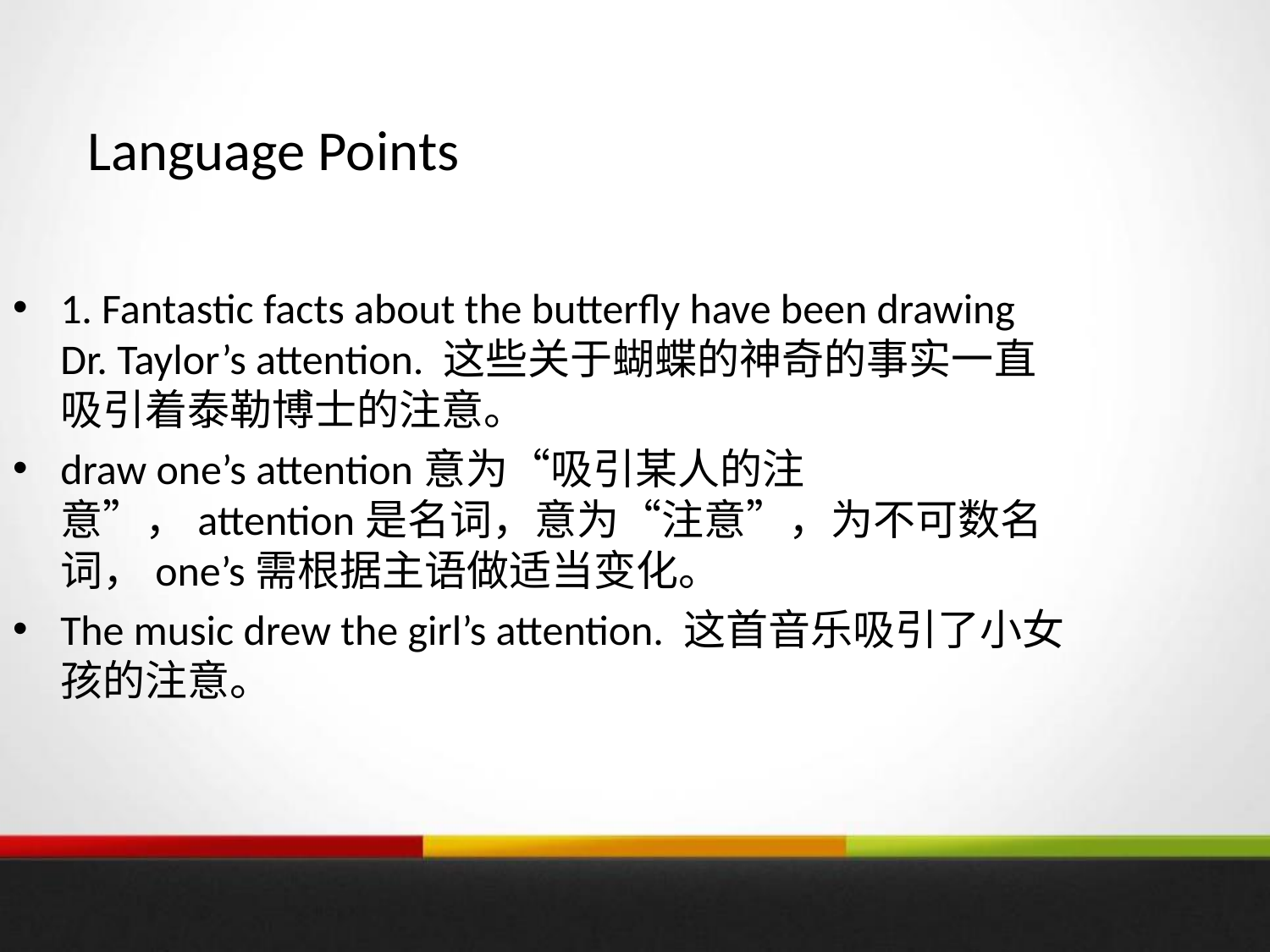

Language Points
1. Fantastic facts about the butterfly have been drawing Dr. Taylor’s attention. 这些关于蝴蝶的神奇的事实一直吸引着泰勒博士的注意。
draw one’s attention意为“吸引某人的注意”，attention是名词，意为“注意”，为不可数名词，one’s需根据主语做适当变化。
The music drew the girl’s attention. 这首音乐吸引了小女孩的注意。